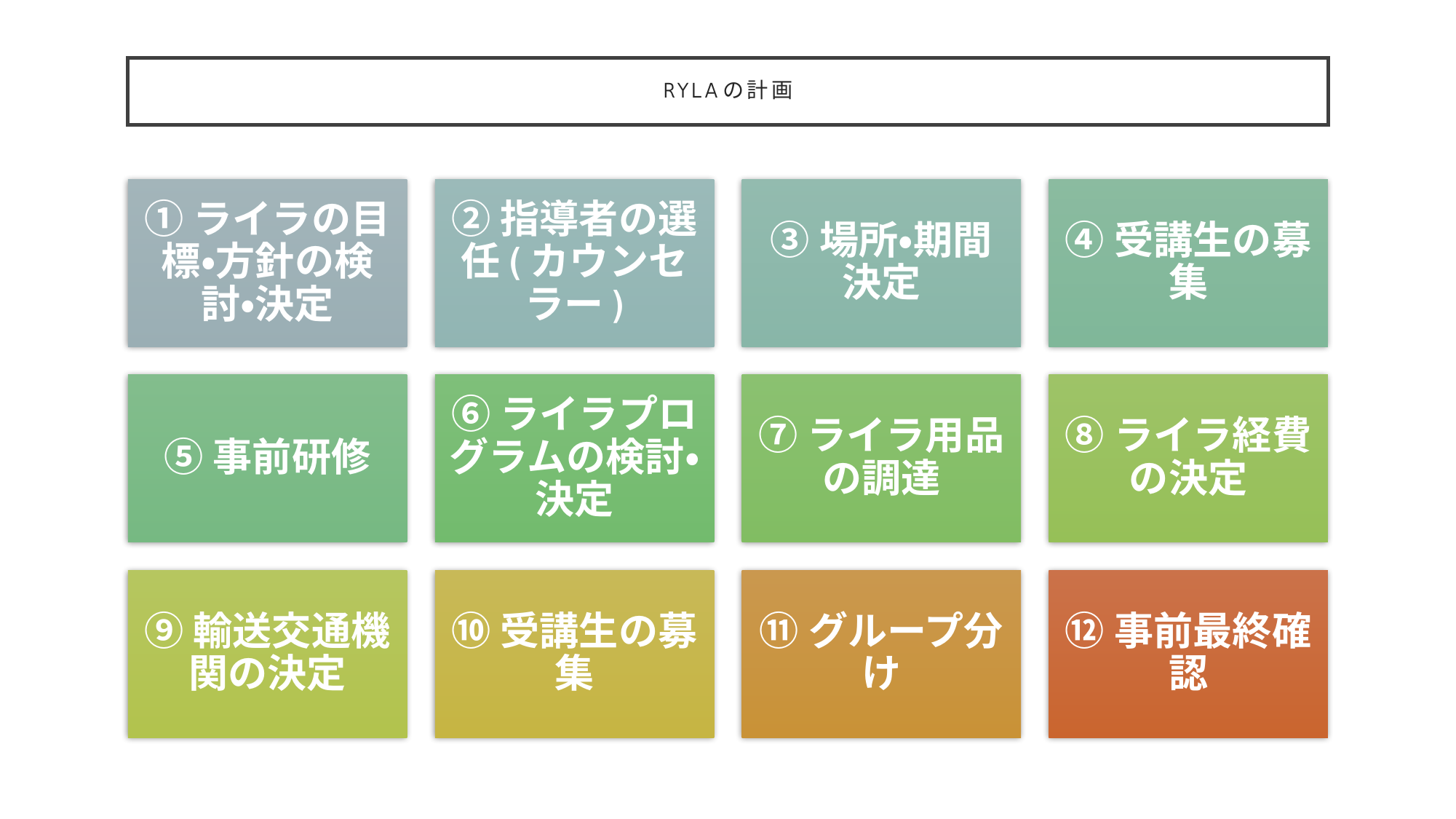

# RYLAの計画
①ライラの目標・方針の検討・決定
②指導者の選任(カウンセラー)
③場所・期間決定
④受講生の募集
⑤事前研修
⑥ライラプログラムの検討・決定
⑦ライラ用品の調達
⑧ライラ経費の決定
⑨輸送交通機関の決定
⑩受講生の募集
⑪グループ分け
⑫事前最終確認